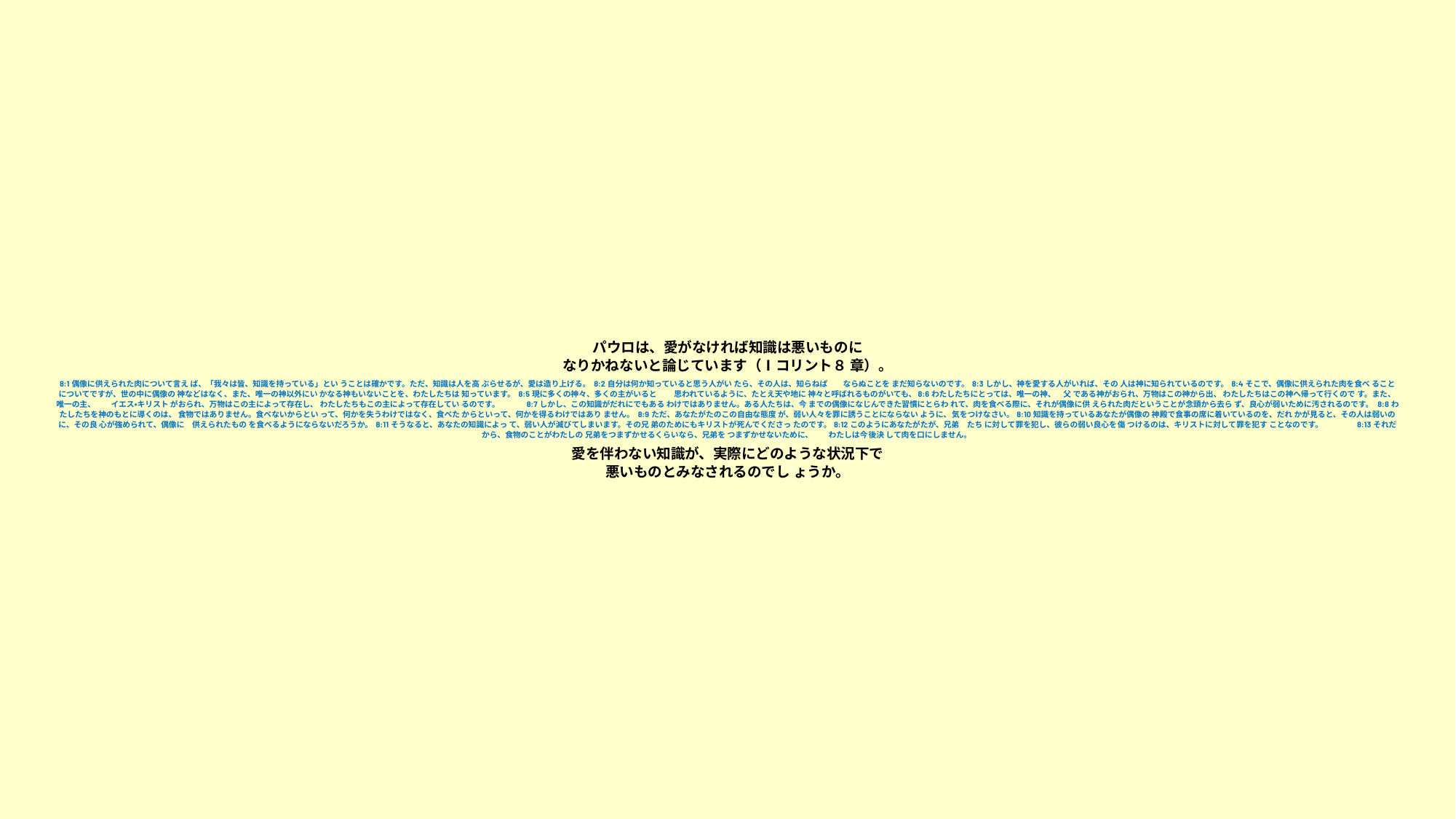

# パウロは、愛がなければ知識は悪いものに なりかねないと論じています（Ⅰコリント８ 章）。 　 8:1 偶像に供えられた肉について言え ば、「我々は皆、知識を持っている」とい うことは確かです。ただ、知識は人を高 ぶらせるが、愛は造り上げる。 8:2 自分は何か知っていると思う人がい たら、その人は、知らねば　　ならぬことを まだ知らないのです。 8:3 しかし、神を愛する人がいれば、その 人は神に知られているのです。 8:4 そこで、偶像に供えられた肉を食べ ることについてですが、世の中に偶像の 神などはなく、また、唯一の神以外にい かなる神もいないことを、わたしたちは 知っています。 8:5 現に多くの神々、多くの主がいると 　　思われているように、たとえ天や地に 神々と呼ばれるものがいても、8:6 わたしたちにとっては、唯一の神、　父 である神がおられ、万物はこの神から出、 わたしたちはこの神へ帰って行くので す。また、唯一の主、　　イエス・キリスト がおられ、万物はこの主によって存在し、 わたしたちもこの主によって存在してい るのです。 　　　8:7 しかし、この知識がだれにでもある わけではありません。ある人たちは、今 までの偶像になじんできた習慣にとらわ れて、肉を食べる際に、それが偶像に供 えられた肉だということが念頭から去ら ず、良心が弱いために汚されるのです。 8:8 わたしたちを神のもとに導くのは、 食物ではありません。食べないからとい って、何かを失うわけではなく、食べた からといって、何かを得るわけではあり ません。 8:9 ただ、あなたがたのこの自由な態度 が、弱い人々を罪に誘うことにならない ように、気をつけなさい。 8:10 知識を持っているあなたが偶像の 神殿で食事の席に着いているのを、だれ かが見ると、その人は弱いのに、その良 心が強められて、偶像に　供えられたもの を食べるようにならないだろうか。 8:11 そうなると、あなたの知識によっ て、弱い人が滅びてしまいます。その兄 弟のためにもキリストが死んでくださっ たのです。 8:12 このようにあなたがたが、兄弟　たち に対して罪を犯し、彼らの弱い良心を傷 つけるのは、キリストに対して罪を犯す ことなのです。 　　　　8:13 それだから、食物のことがわたしの 兄弟をつまずかせるくらいなら、兄弟を つまずかせないために、　　わたしは今後決 して肉を口にしません。 　 愛を伴わない知識が、実際にどのような状況下で 悪いものとみなされるのでし ょうか。